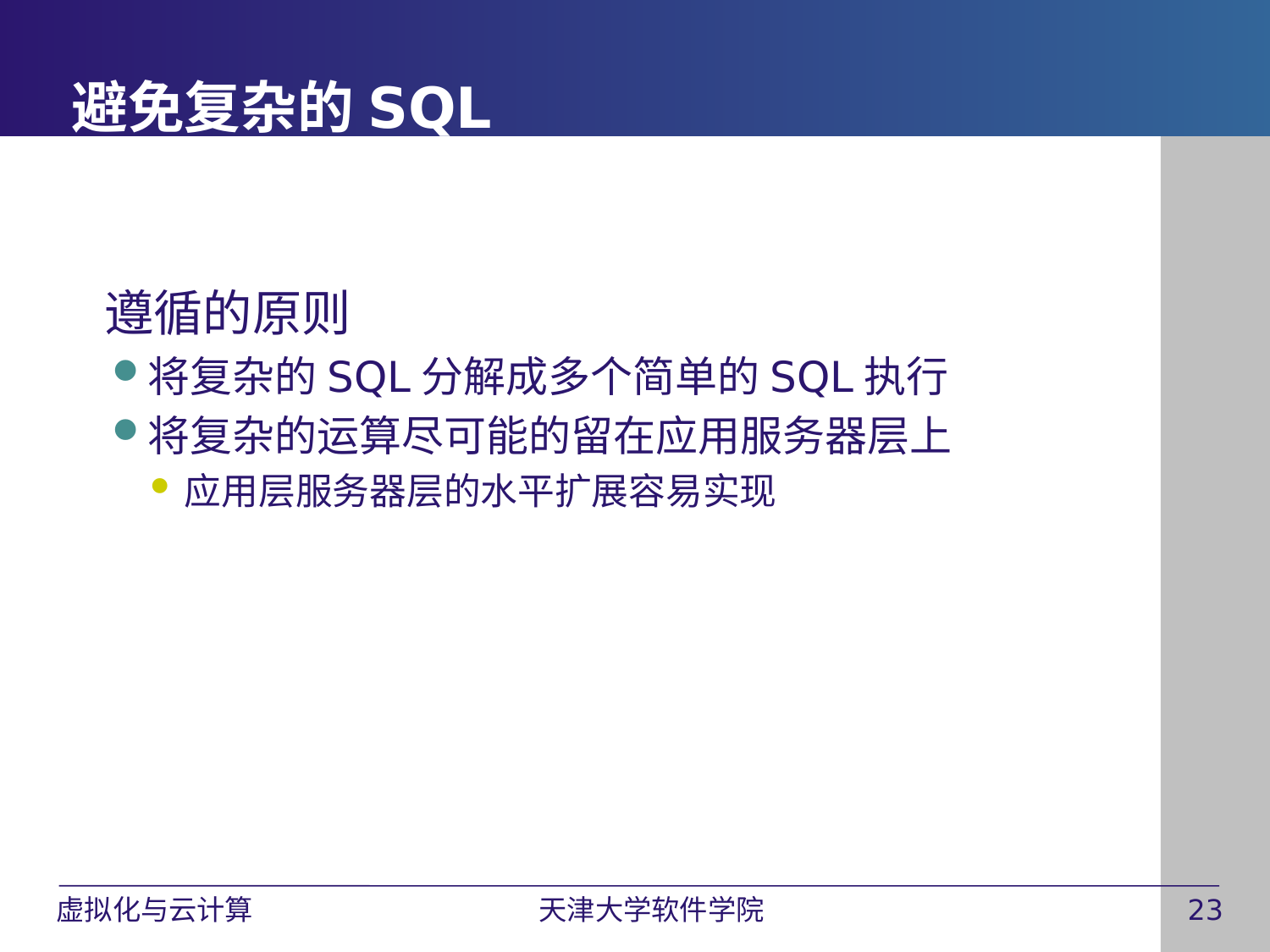

# 避免复杂的SQL
遵循的原则
将复杂的SQL分解成多个简单的SQL执行
将复杂的运算尽可能的留在应用服务器层上
应用层服务器层的水平扩展容易实现